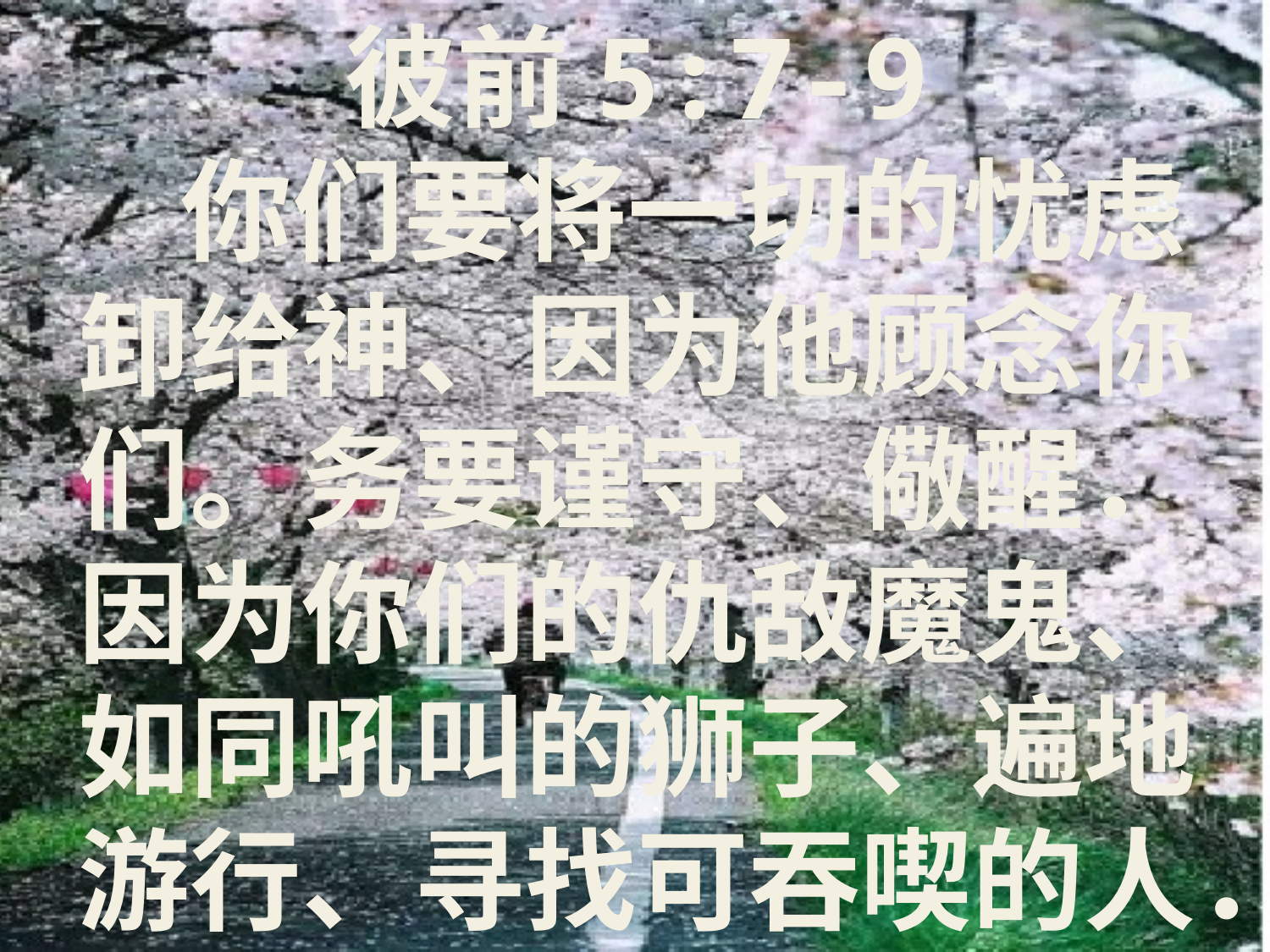

# 彼前5:7-9 你们要将一切的忧虑卸给神、因为他顾念你们。务要谨守、儆醒．因为你们的仇敌魔鬼、如同吼叫的狮子、遍地游行、寻找可吞喫的人．